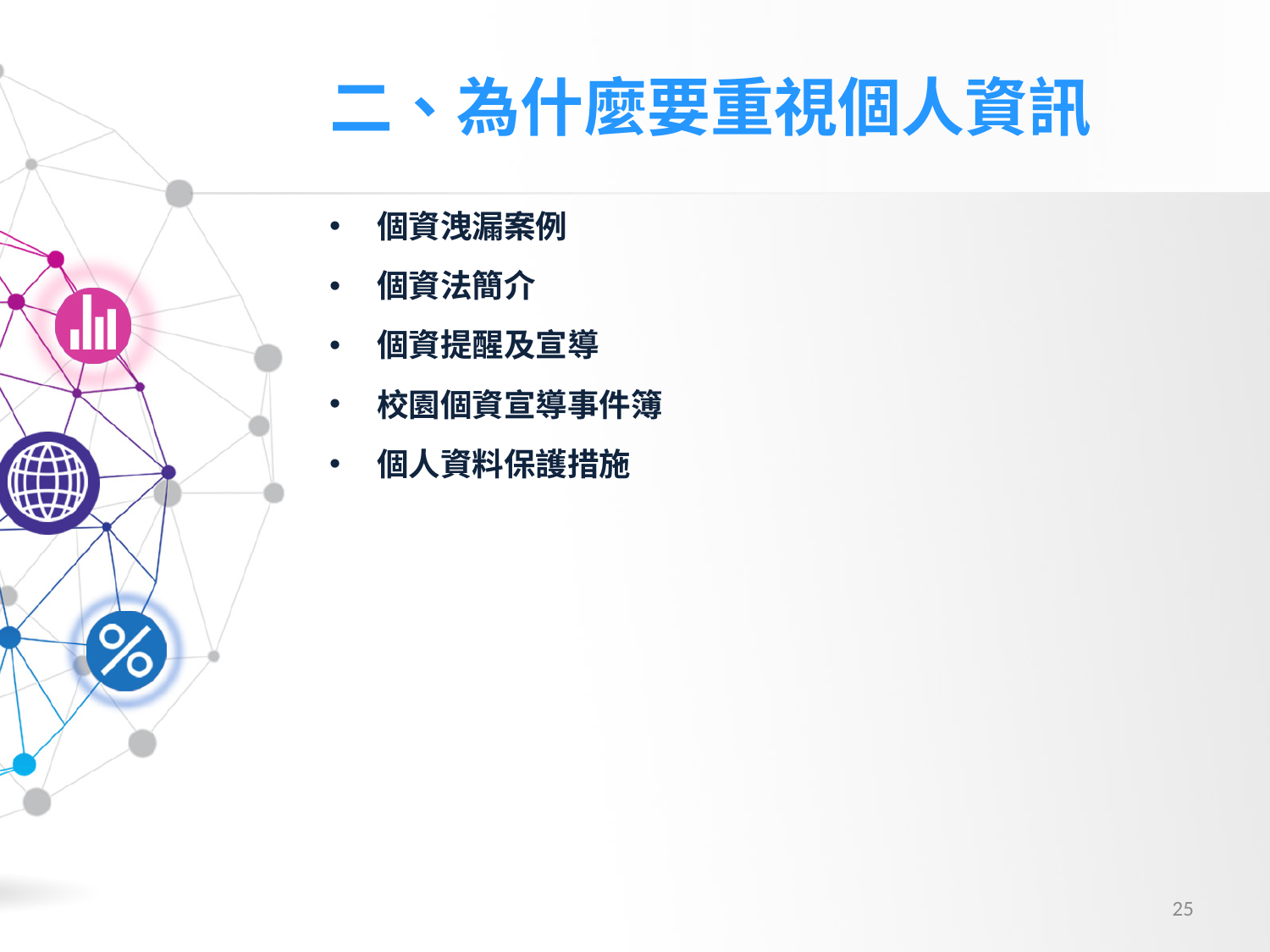

# 二、為什麼要重視個人資訊
個資洩漏案例
個資法簡介
個資提醒及宣導
校園個資宣導事件簿
個人資料保護措施

25